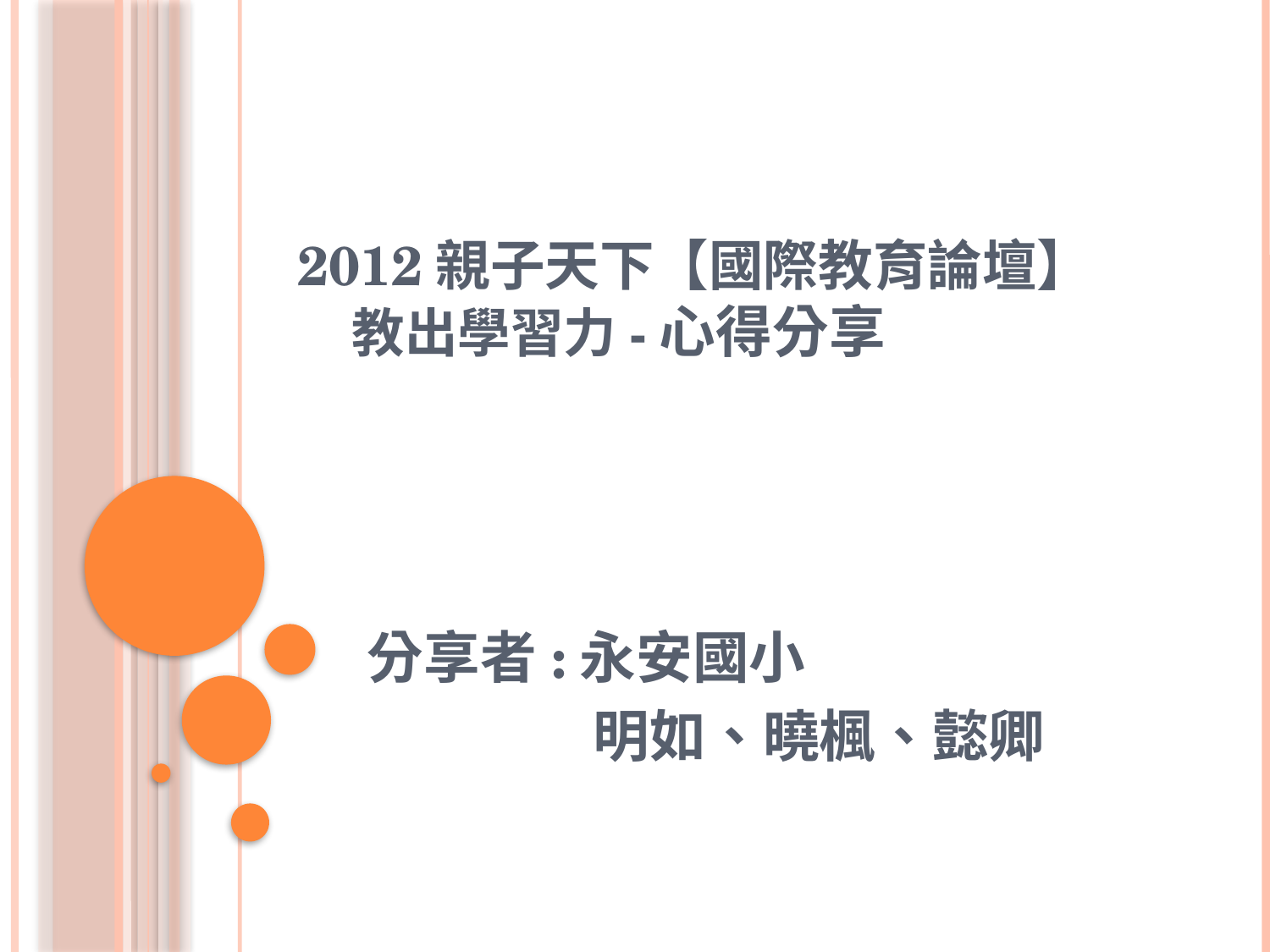

# 2012親子天下【國際教育論壇】 　教出學習力-心得分享
分享者:永安國小
　　　　明如、曉楓、懿卿